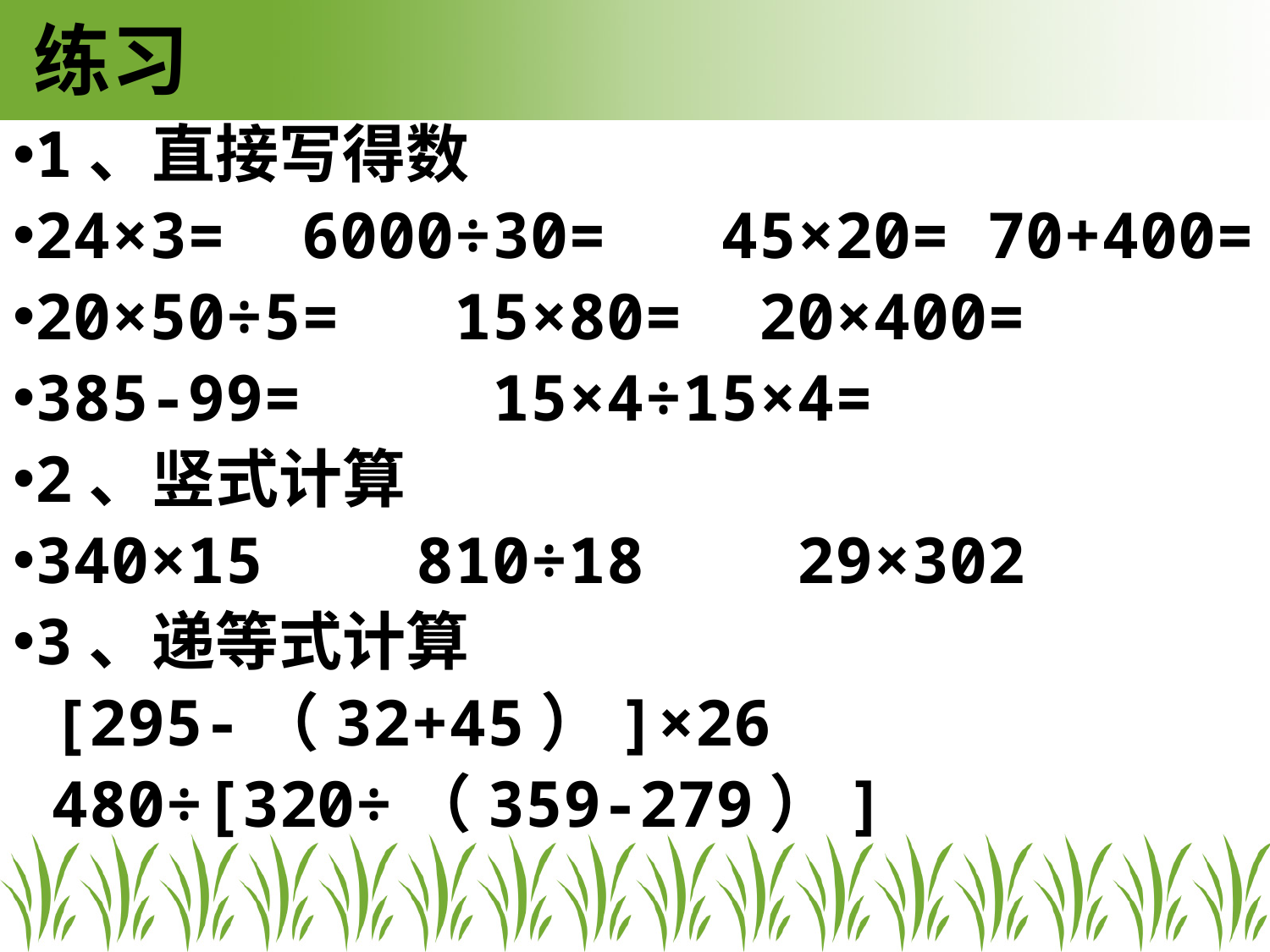

# 练习
1、直接写得数
24×3=  6000÷30=   45×20= 70+400=
20×50÷5=   15×80=  20×400=
385-99=     15×4÷15×4=
2、竖式计算
340×15    810÷18    29×302
3、递等式计算
 [295-（32+45）]×26
 480÷[320÷（359-279）]